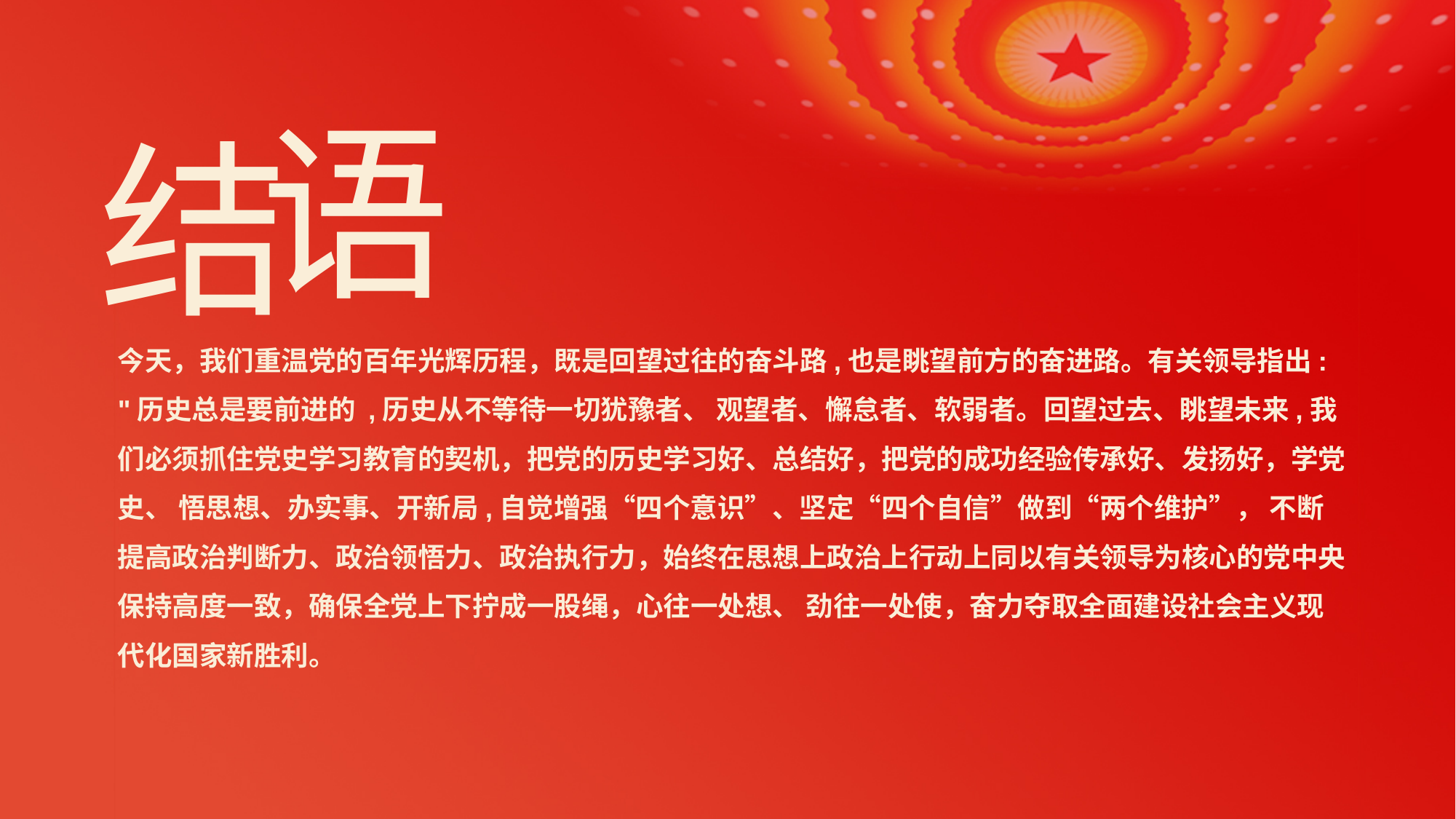

语
结
今天，我们重温党的百年光辉历程，既是回望过往的奋斗路,也是眺望前方的奋进路。有关领导指出: "历史总是要前进的 ,历史从不等待一切犹豫者、 观望者、懈怠者、软弱者。回望过去、眺望未来,我们必须抓住党史学习教育的契机，把党的历史学习好、总结好，把党的成功经验传承好、发扬好，学党史、 悟思想、办实事、开新局,自觉增强“四个意识”、坚定“四个自信”做到“两个维护”， 不断提高政治判断力、政治领悟力、政治执行力，始终在思想上政治上行动上同以有关领导为核心的党中央保持高度一致，确保全党上下拧成一股绳，心往一处想、 劲往一处使，奋力夺取全面建设社会主义现代化国家新胜利。